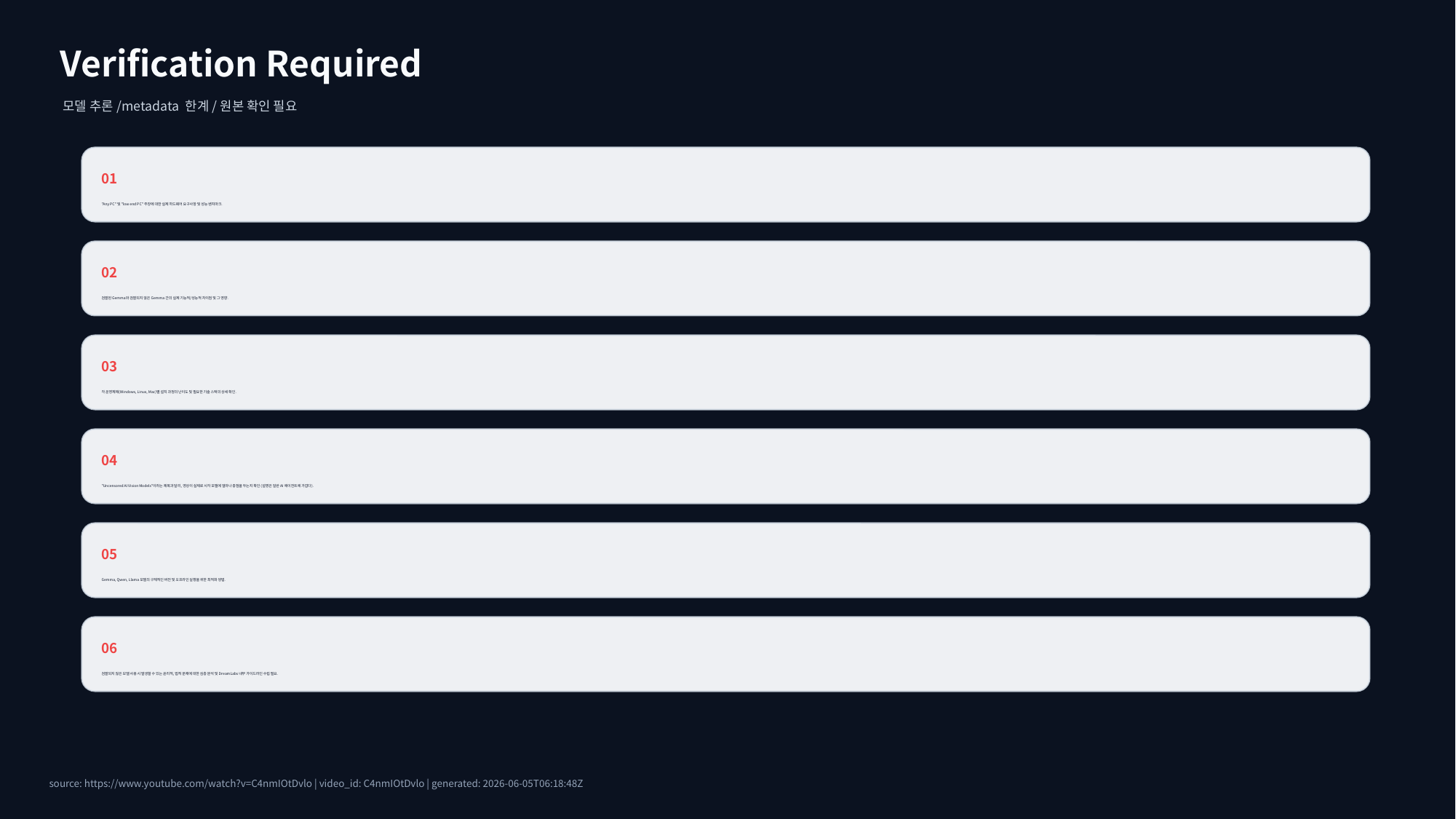

Verification Required
모델 추론/metadata 한계/원본 확인 필요

01
"Any PC" 및 "low end PC" 주장에 대한 실제 하드웨어 요구사항 및 성능 벤치마크.

02
검열된 Gemma와 검열되지 않은 Gemma 간의 실제 기능적/성능적 차이점 및 그 영향.

03
각 운영체제(Windows, Linux, Mac)별 설치 과정의 난이도 및 필요한 기술 스택의 상세 확인.

04
"Uncensored AI Vision Models"이라는 제목과 달리, 영상이 실제로 시각 모델에 얼마나 중점을 두는지 확인 (설명은 일반 AI 에이전트에 가깝다).

05
Gemma, Qwen, Llama 모델의 구체적인 버전 및 오프라인 실행을 위한 최적화 방법.

06
검열되지 않은 모델 사용 시 발생할 수 있는 윤리적, 법적 문제에 대한 심층 분석 및 DreamLabs 내부 가이드라인 수립 필요.
source: https://www.youtube.com/watch?v=C4nmIOtDvlo | video_id: C4nmIOtDvlo | generated: 2026-06-05T06:18:48Z